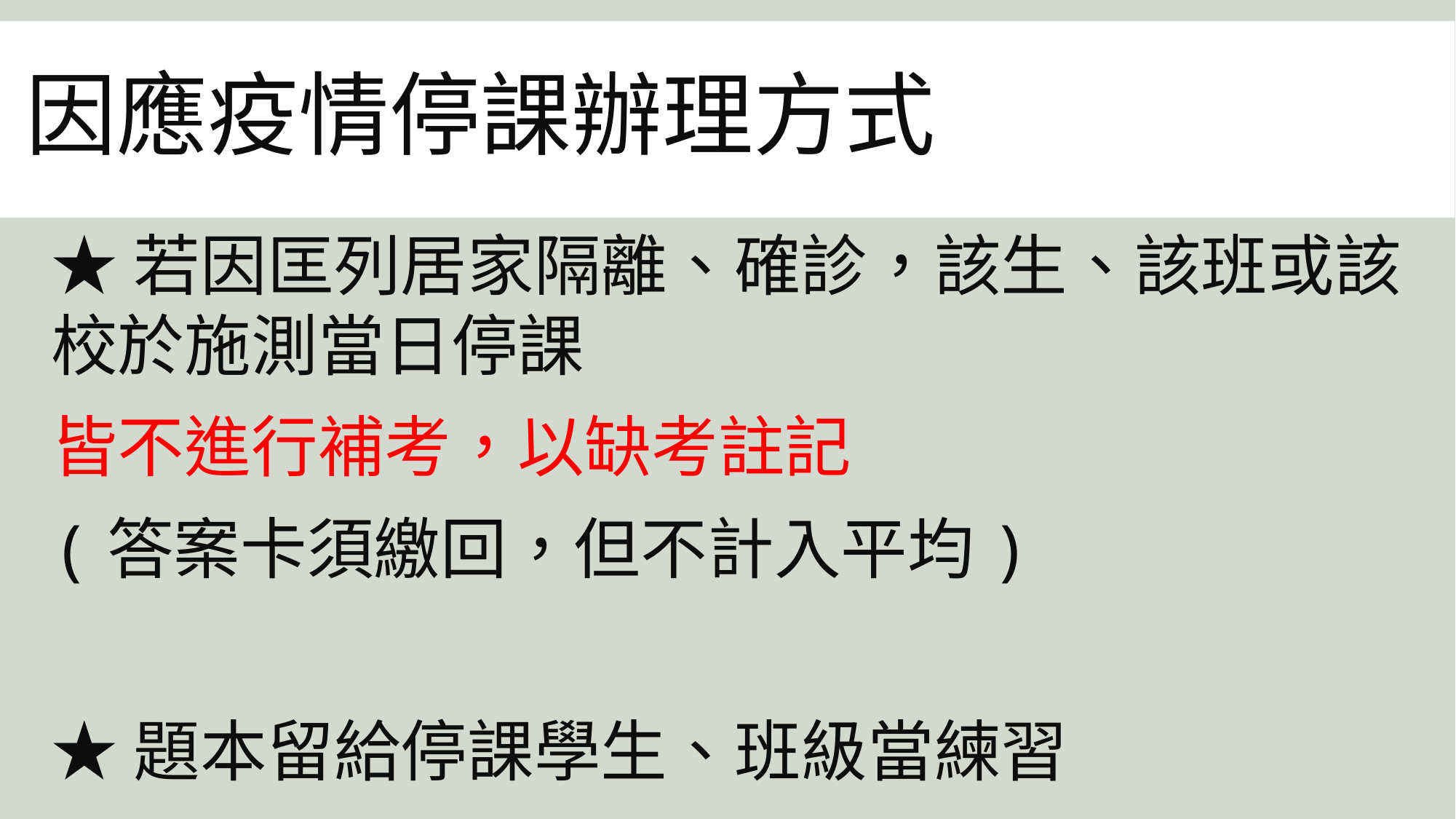

# 因應疫情停課辦理方式
★若因匡列居家隔離、確診，該生、該班或該校於施測當日停課
皆不進行補考，以缺考註記
(答案卡須繳回，但不計入平均)

★題本留給停課學生、班級當練習